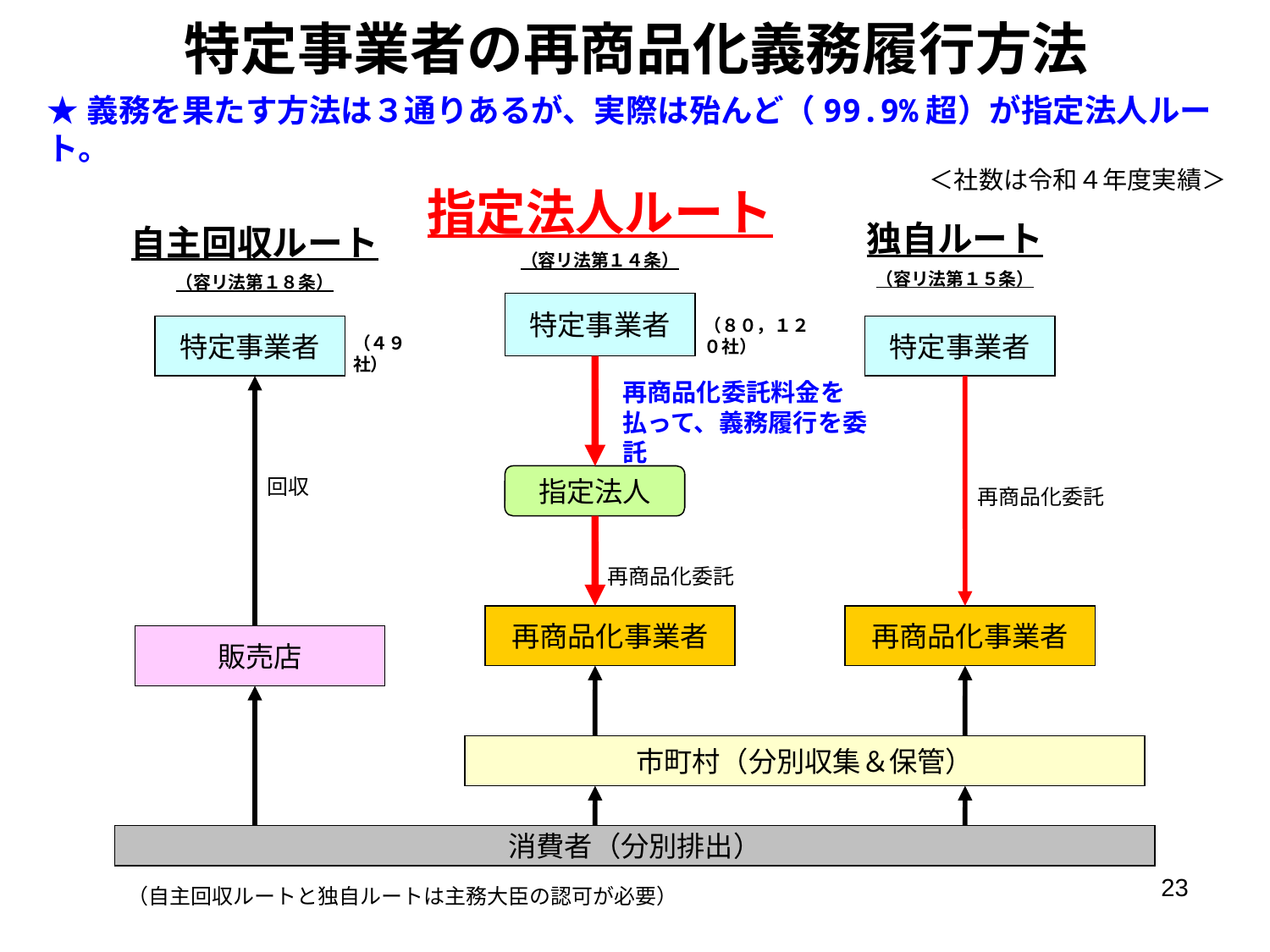

# 特定事業者の再商品化義務履行方法
★義務を果たす方法は３通りあるが、実際は殆んど（99.9%超）が指定法人ルート。
＜社数は令和４年度実績＞
指定法人ルート
（容リ法第１４条）
独自ルート
（容リ法第１５条）
自主回収ルート
（容リ法第１８条）
特定事業者
（８０，１２０社）
特定事業者
特定事業者
（４９社）

再商品化委託料金を払って、義務履行を委託

回収
指定法人
再商品化委託

再商品化委託
再商品化事業者
再商品化事業者
販売店

市町村（分別収集＆保管）

消費者（分別排出）
（自主回収ルートと独自ルートは主務大臣の認可が必要）
23